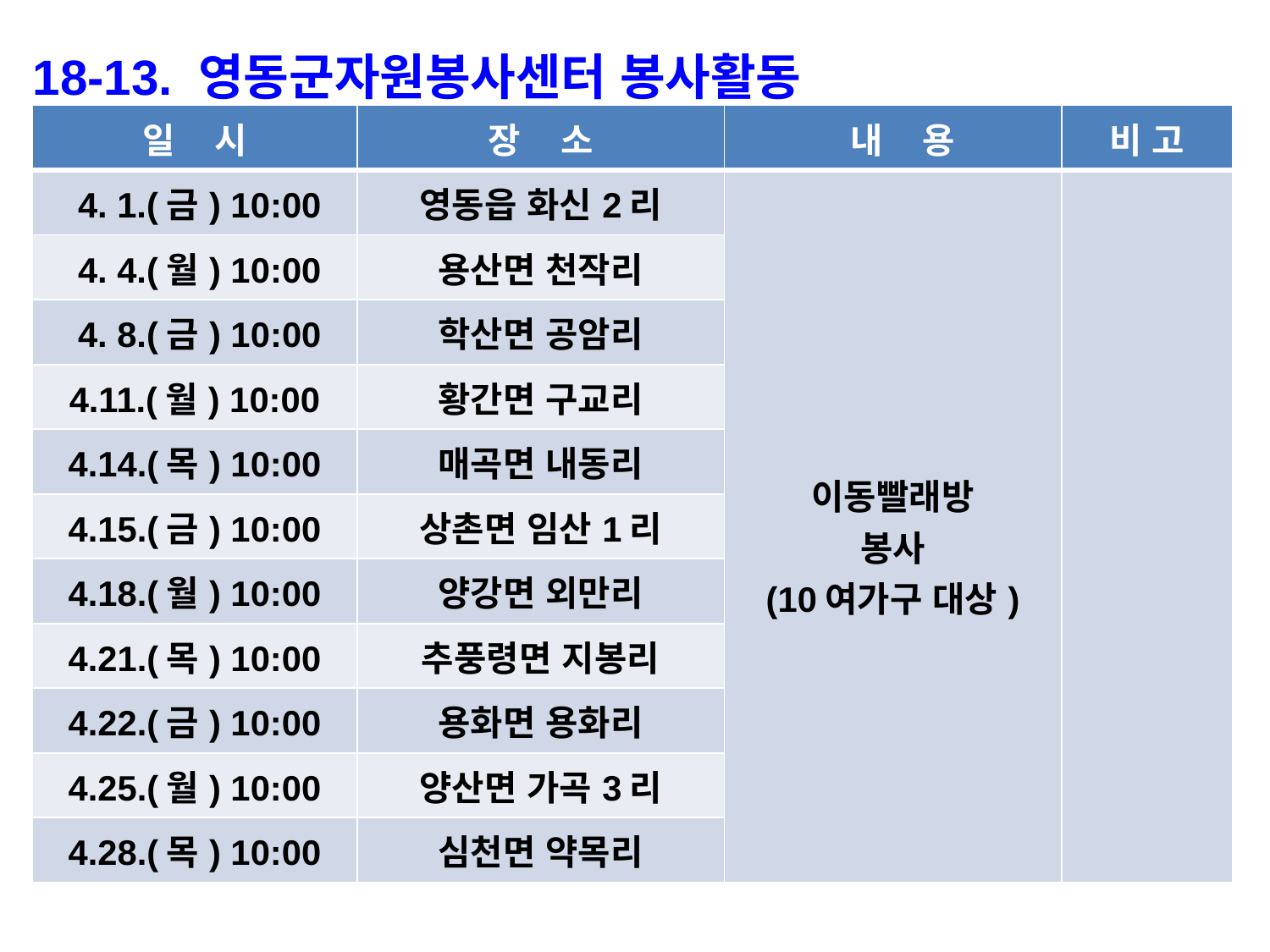

18-13. 영동군자원봉사센터 봉사활동

| 일 시 | 장 소 | 내 용 | 비 고 |
| --- | --- | --- | --- |
| 4. 1.(금) 10:00 | 영동읍 화신2리 | 이동빨래방 봉사 (10여가구 대상) |  |
| 4. 4.(월) 10:00 | 용산면 천작리 |  |  |
| 4. 8.(금) 10:00 | 학산면 공암리 |  |  |
| 4.11.(월) 10:00 | 황간면 구교리 |  |  |
| 4.14.(목) 10:00 | 매곡면 내동리 |  |  |
| 4.15.(금) 10:00 | 상촌면 임산1리 |  |  |
| 4.18.(월) 10:00 | 양강면 외만리 |  |  |
| 4.21.(목) 10:00 | 추풍령면 지봉리 |  |  |
| 4.22.(금) 10:00 | 용화면 용화리 |  |  |
| 4.25.(월) 10:00 | 양산면 가곡3리 |  |  |
| 4.28.(목) 10:00 | 심천면 약목리 |  |  |